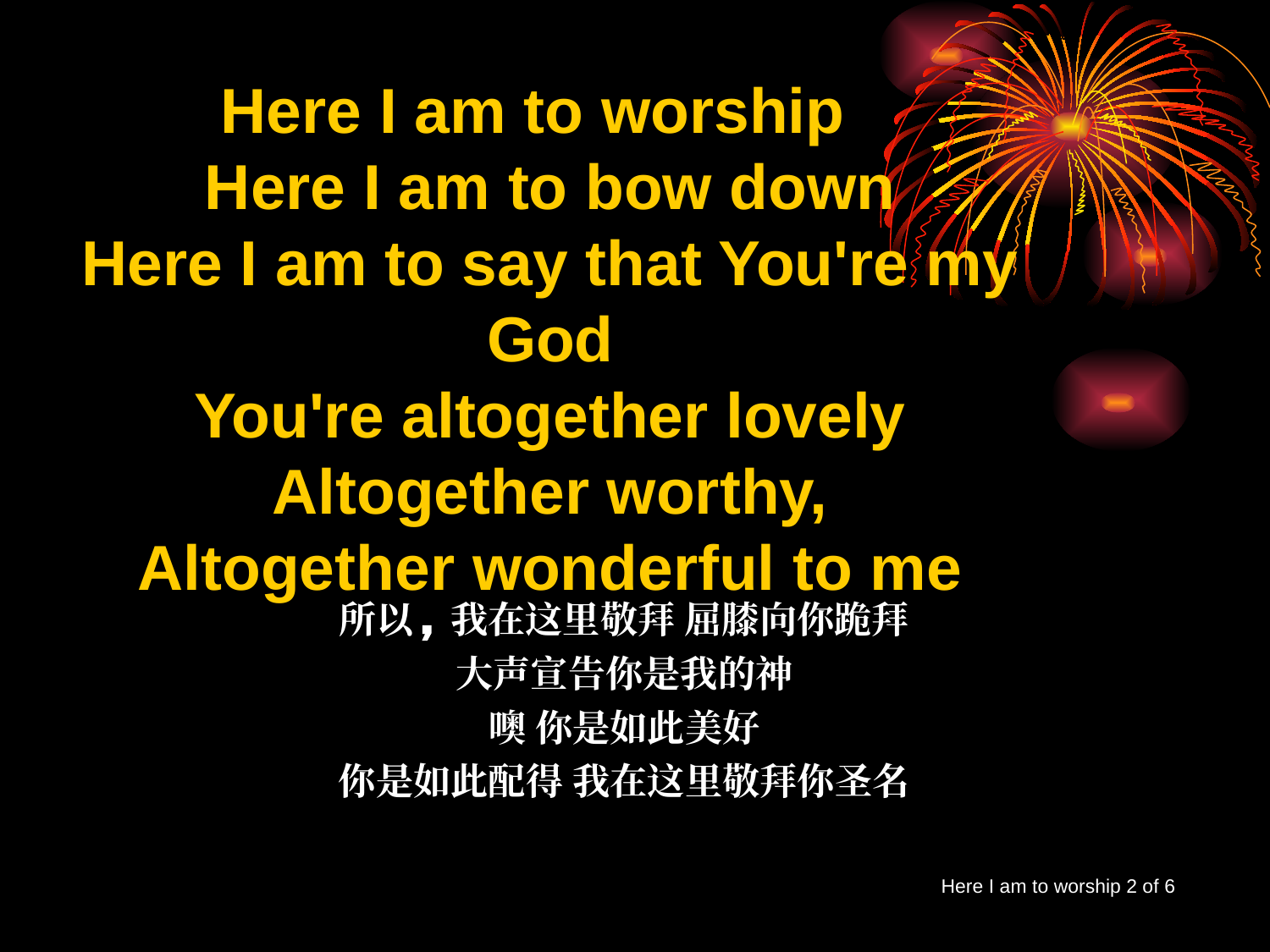

Here I am to worship
Here I am to bow down
Here I am to say that You're my God
You're altogether lovely
Altogether worthy,
Altogether wonderful to me
所以, 我在这里敬拜 屈膝向你跪拜
大声宣告你是我的神
噢 你是如此美好
你是如此配得 我在这里敬拜你圣名
Here I am to worship 2 of 6